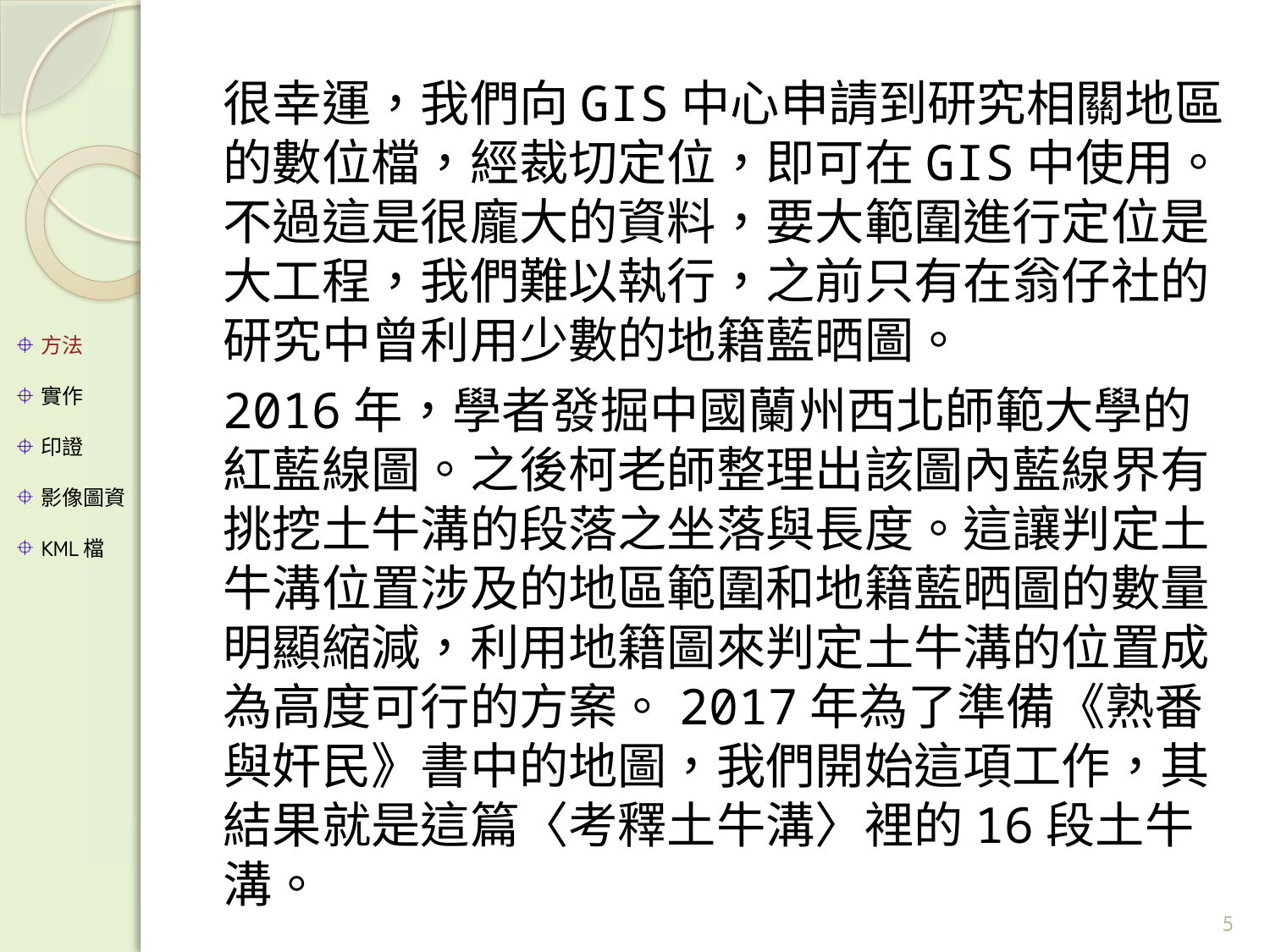

很幸運，我們向GIS中心申請到研究相關地區的數位檔，經裁切定位，即可在GIS中使用。不過這是很龐大的資料，要大範圍進行定位是大工程，我們難以執行，之前只有在翁仔社的研究中曾利用少數的地籍藍晒圖。
2016年，學者發掘中國蘭州西北師範大學的紅藍線圖。之後柯老師整理出該圖內藍線界有挑挖土牛溝的段落之坐落與長度。這讓判定土牛溝位置涉及的地區範圍和地籍藍晒圖的數量明顯縮減，利用地籍圖來判定土牛溝的位置成為高度可行的方案。2017年為了準備《熟番與奸民》書中的地圖，我們開始這項工作，其結果就是這篇〈考釋土牛溝〉裡的16段土牛溝。
方法

實作

印證

影像圖資

KML檔
5